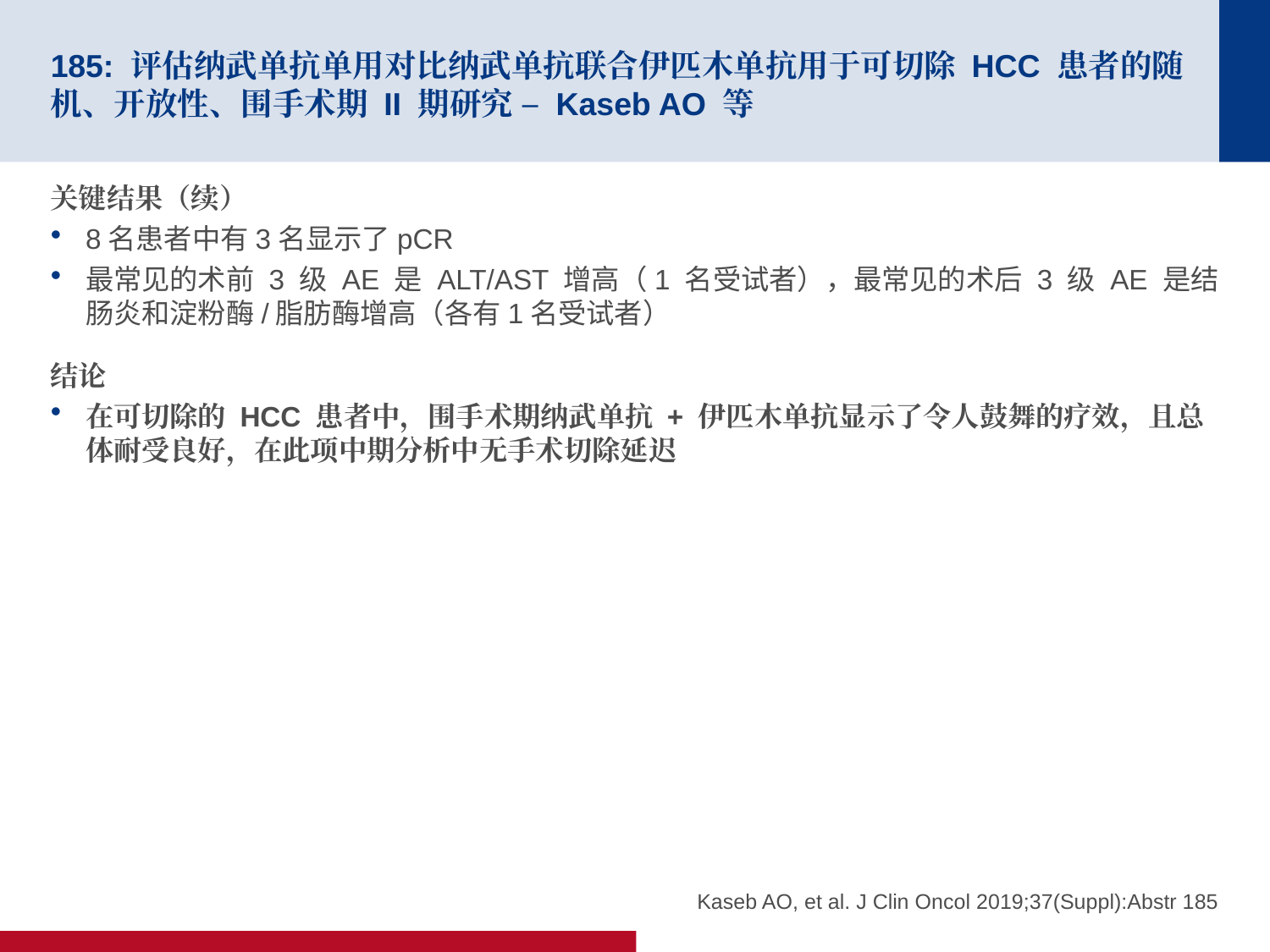

# 185: 评估纳武单抗单用对比纳武单抗联合伊匹木单抗用于可切除 HCC 患者的随机、开放性、围手术期 II 期研究 – Kaseb AO 等
关键结果（续）
8名患者中有3名显示了pCR
最常见的术前 3 级 AE 是 ALT/AST 增高（1 名受试者），最常见的术后 3 级 AE 是结肠炎和淀粉酶/脂肪酶增高（各有1名受试者）
结论
在可切除的 HCC 患者中，围手术期纳武单抗 + 伊匹木单抗显示了令人鼓舞的疗效，且总体耐受良好，在此项中期分析中无手术切除延迟

Kaseb AO, et al. J Clin Oncol 2019;37(Suppl):Abstr 185